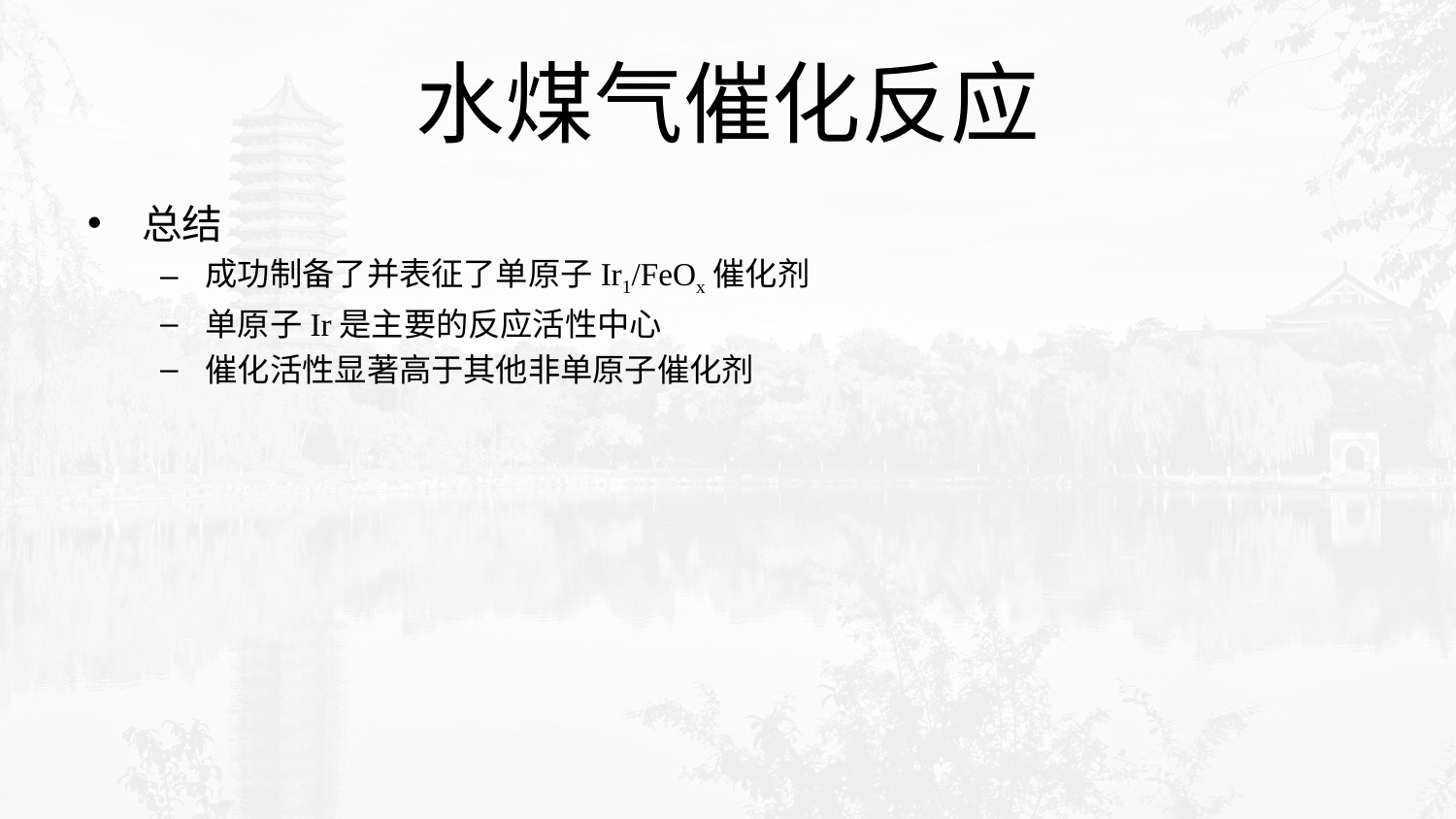

# 水煤气催化反应
总结
成功制备了并表征了单原子Ir1/FeOx催化剂
单原子Ir是主要的反应活性中心
催化活性显著高于其他非单原子催化剂